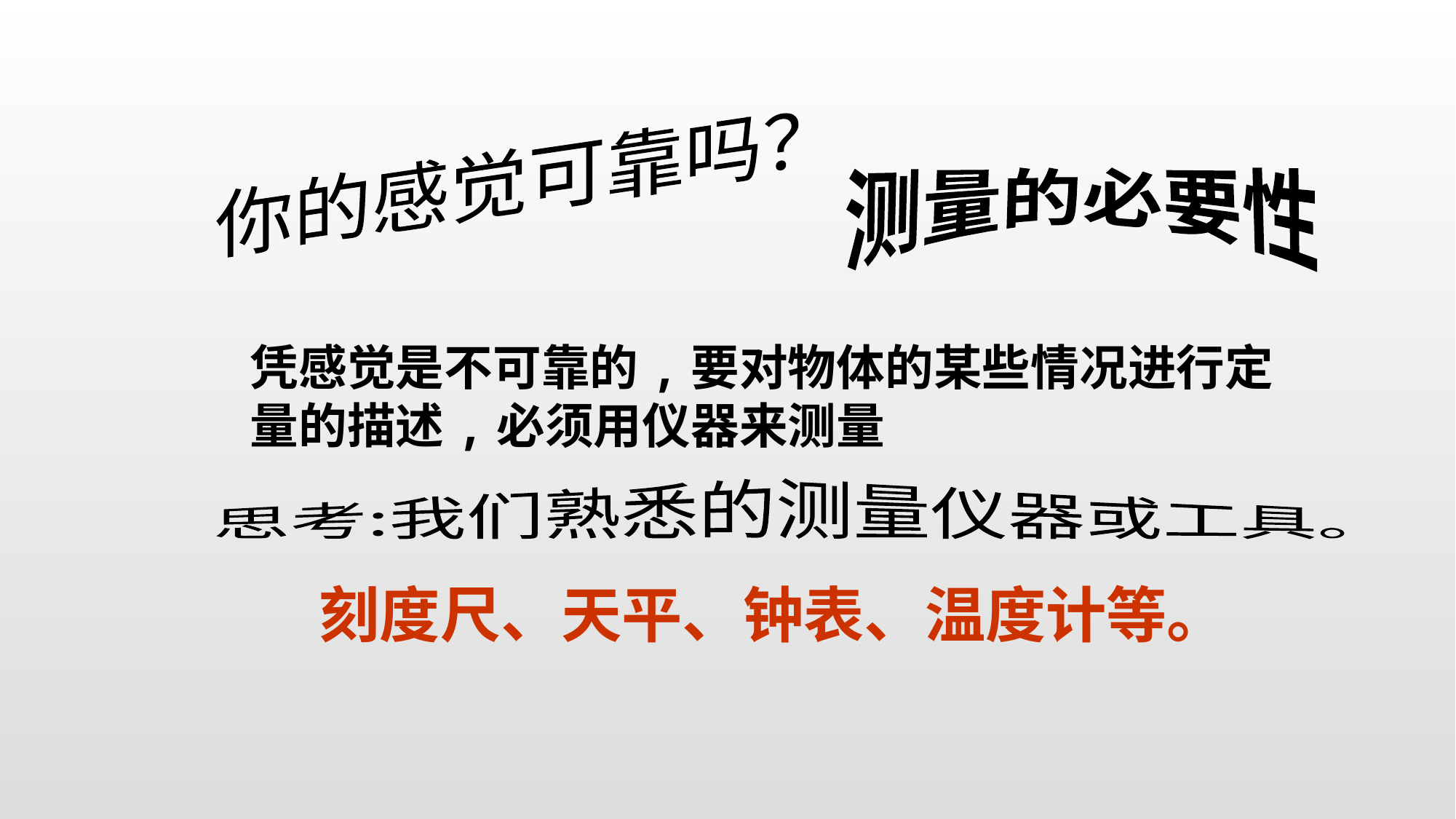

你的感觉可靠吗？
测量的必要性
凭感觉是不可靠的,要对物体的某些情况进行定量的描述,必须用仪器来测量
思考:我们熟悉的测量仪器或工具。
   刻度尺、天平、钟表、温度计等。